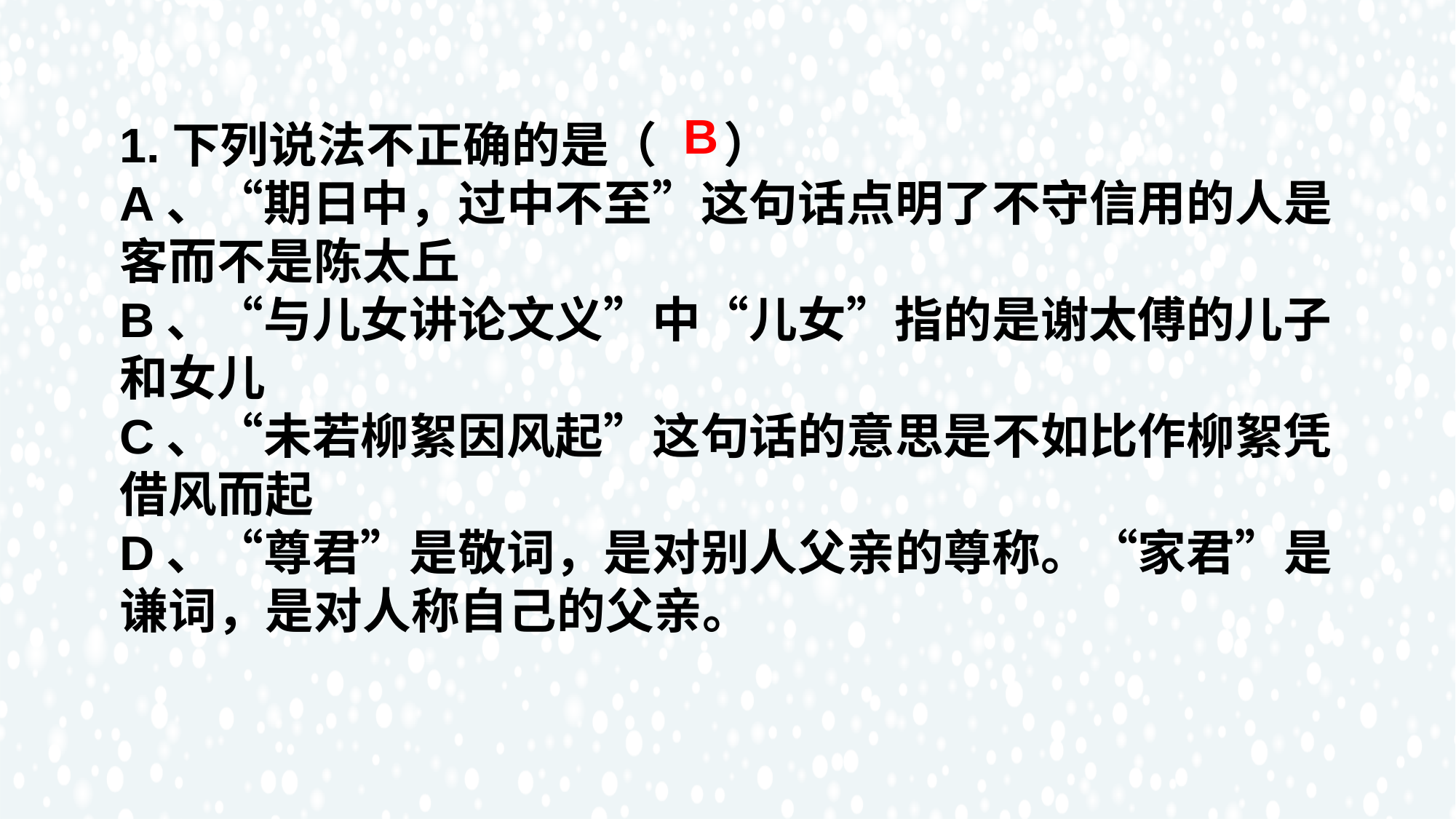

B
1.下列说法不正确的是（      ）
A、“期日中，过中不至”这句话点明了不守信用的人是客而不是陈太丘
B、“与儿女讲论文义”中“儿女”指的是谢太傅的儿子和女儿
C、“未若柳絮因风起”这句话的意思是不如比作柳絮凭借风而起
D、“尊君”是敬词，是对别人父亲的尊称。“家君”是谦词，是对人称自己的父亲。